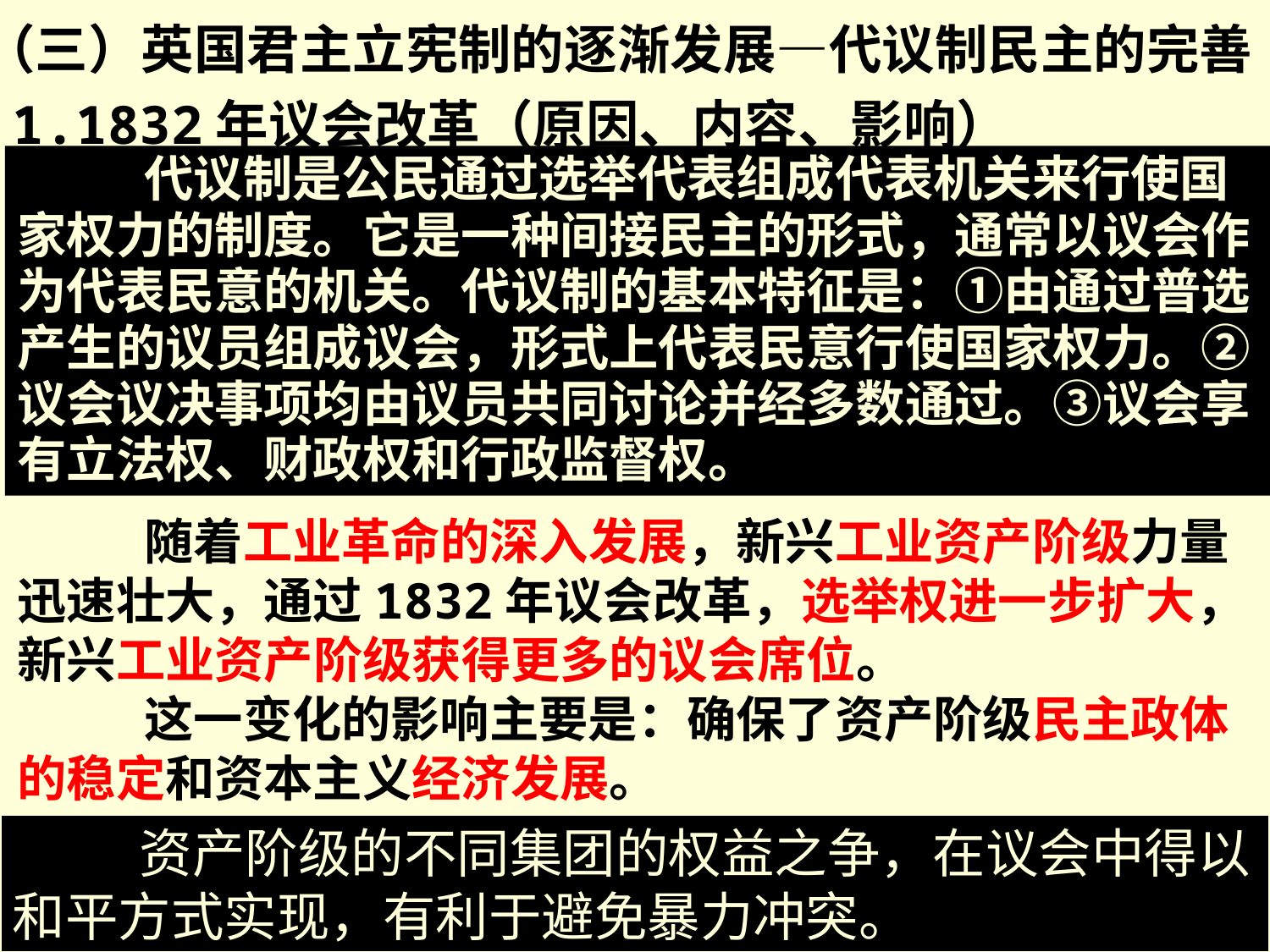

（三）英国君主立宪制的逐渐发展—代议制民主的完善

1.1832年议会改革（原因、内容、影响）
	代议制是公民通过选举代表组成代表机关来行使国家权力的制度。它是一种间接民主的形式，通常以议会作为代表民意的机关。代议制的基本特征是：①由通过普选产生的议员组成议会，形式上代表民意行使国家权力。②议会议决事项均由议员共同讨论并经多数通过。③议会享有立法权、财政权和行政监督权。

	随着工业革命的深入发展，新兴工业资产阶级力量迅速壮大，通过1832年议会改革，选举权进一步扩大，新兴工业资产阶级获得更多的议会席位。
	这一变化的影响主要是：确保了资产阶级民主政体的稳定和资本主义经济发展。
	资产阶级的不同集团的权益之争，在议会中得以和平方式实现，有利于避免暴力冲突。